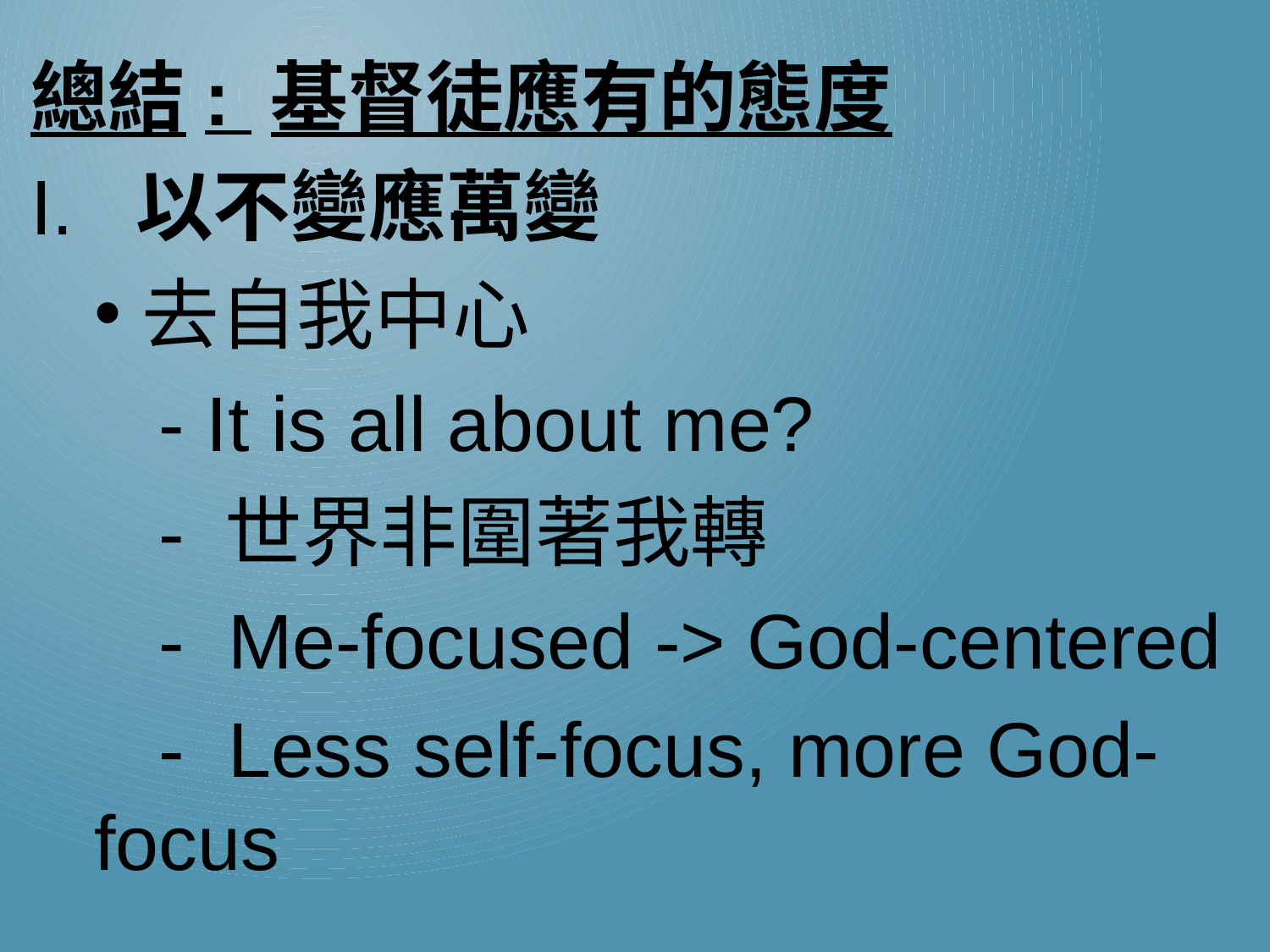

總結: 基督徒應有的態度
I.  以不變應萬變
去自我中心
   - It is all about me?
   - 世界非圍著我轉
   -  Me-focused -> God-centered
   -  Less self-focus, more God-focus
#